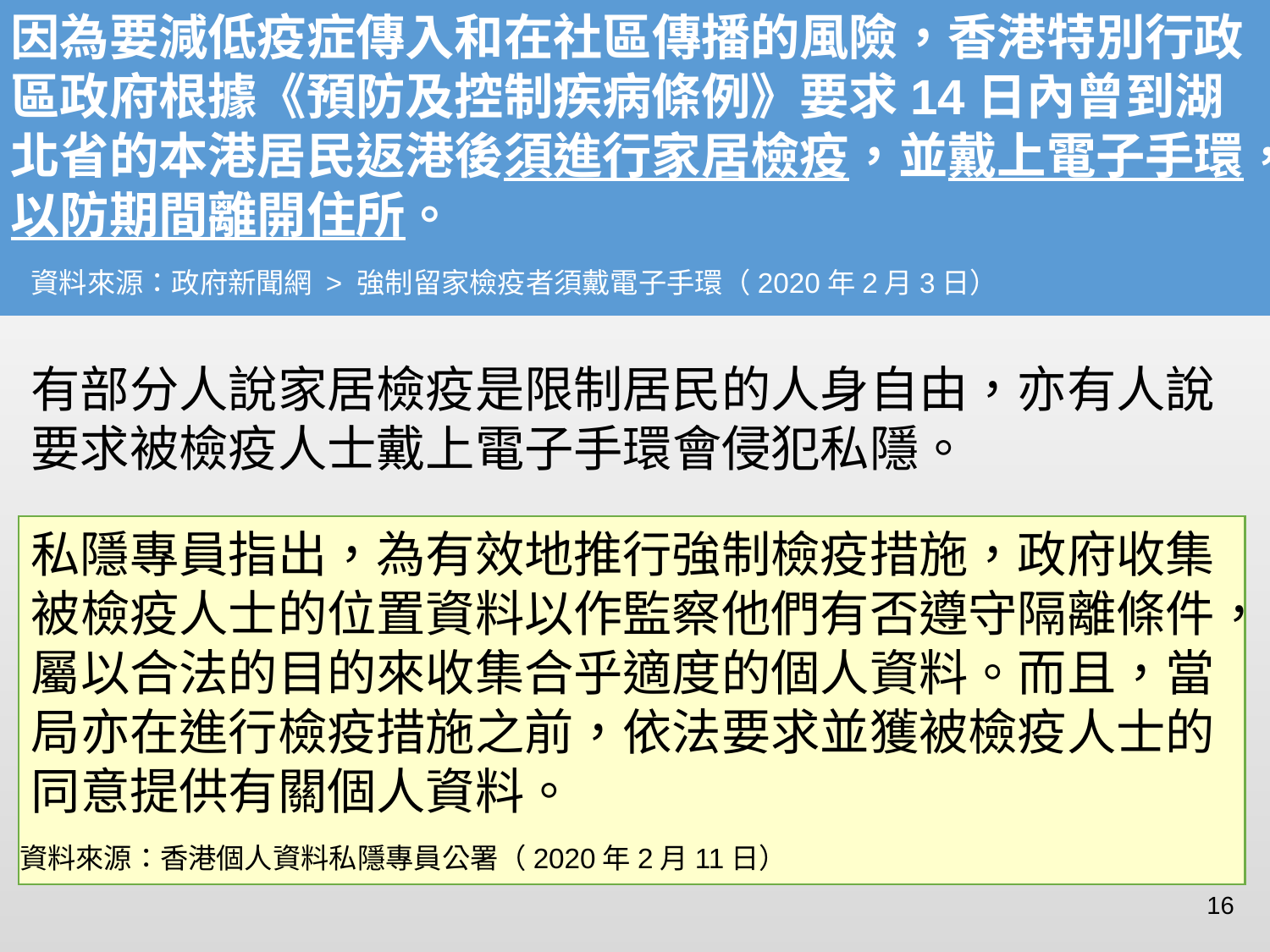

# 因為要減低疫症傳入和在社區傳播的風險，香港特別行政區政府根據《預防及控制疾病條例》要求14日內曾到湖北省的本港居民返港後須進行家居檢疫，並戴上電子手環，以防期間離開住所。
資料來源：政府新聞網 > 強制留家檢疫者須戴電子手環（2020年2月3日）
有部分人說家居檢疫是限制居民的人身自由，亦有人說要求被檢疫人士戴上電子手環會侵犯私隱。
私隱專員指出，為有效地推行強制檢疫措施，政府收集被檢疫人士的位置資料以作監察他們有否遵守隔離條件，屬以合法的目的來收集合乎適度的個人資料。而且，當局亦在進行檢疫措施之前，依法要求並獲被檢疫人士的同意提供有關個人資料。

資料來源：香港個人資料私隱專員公署（2020年2月11日）
16